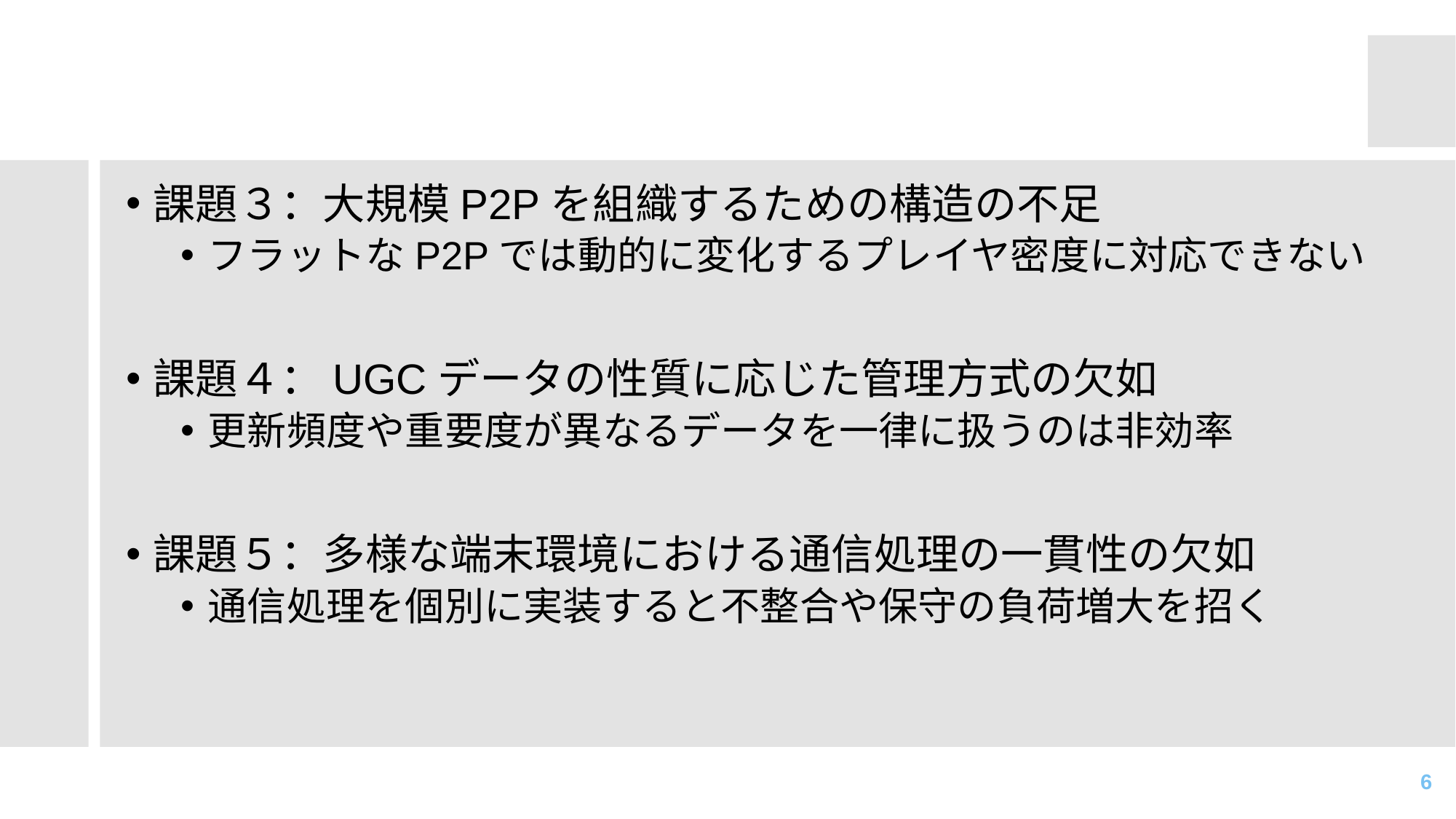

# その他の課題
課題３：大規模P2Pを組織するための構造の不足
フラットなP2Pでは動的に変化するプレイヤ密度に対応できない

課題４：UGCデータの性質に応じた管理方式の欠如
更新頻度や重要度が異なるデータを一律に扱うのは非効率

課題５：多様な端末環境における通信処理の一貫性の欠如
通信処理を個別に実装すると不整合や保守の負荷増大を招く
6